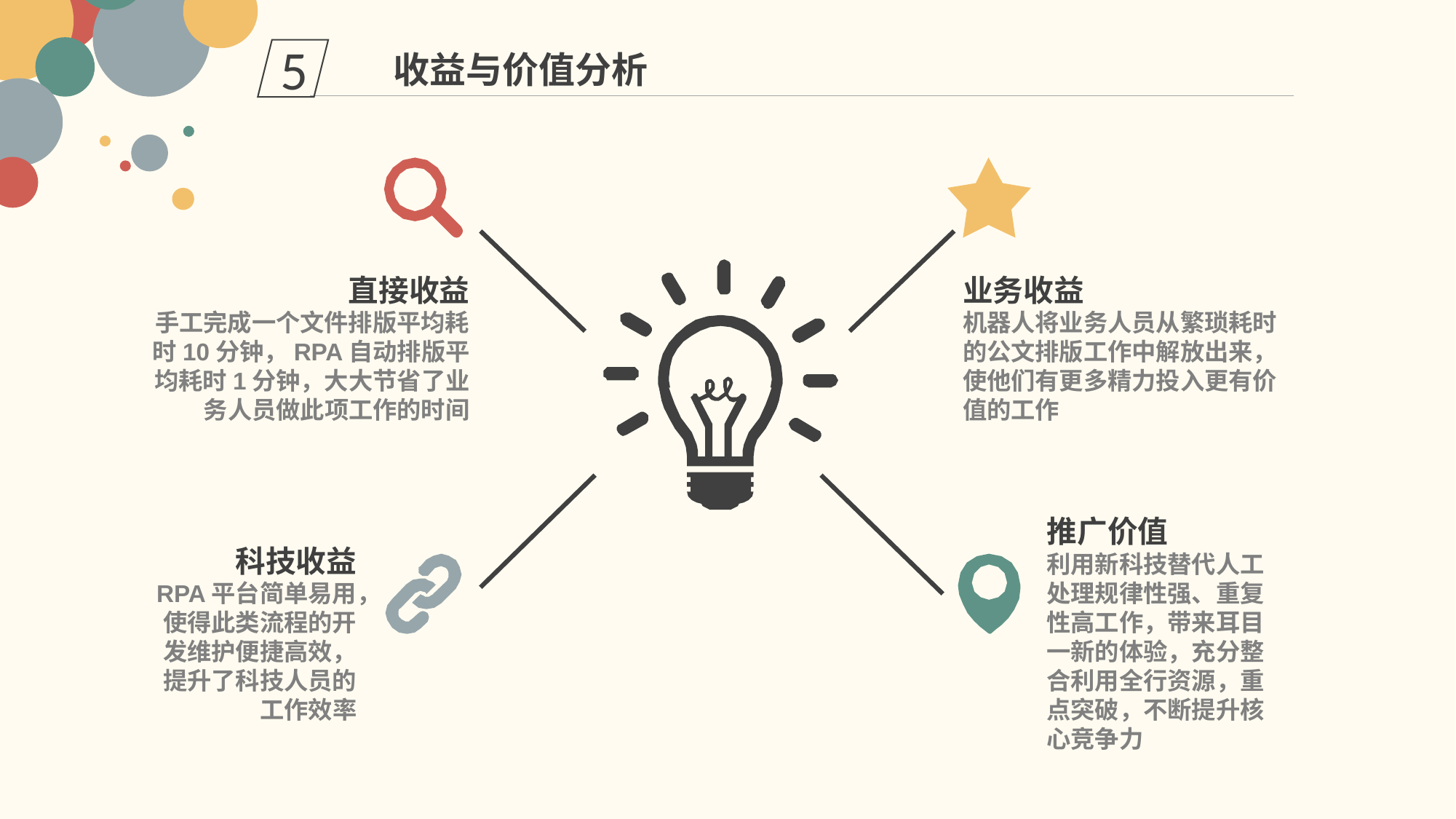

5
收益与价值分析

直接收益
手工完成一个文件排版平均耗时10分钟，RPA自动排版平均耗时1分钟，大大节省了业务人员做此项工作的时间
业务收益
机器人将业务人员从繁琐耗时的公文排版工作中解放出来，使他们有更多精力投入更有价值的工作
推广价值
利用新科技替代人工处理规律性强、重复性高工作，带来耳目一新的体验，充分整合利用全行资源，重点突破，不断提升核心竞争力
科技收益
RPA平台简单易用，使得此类流程的开发维护便捷高效，提升了科技人员的工作效率